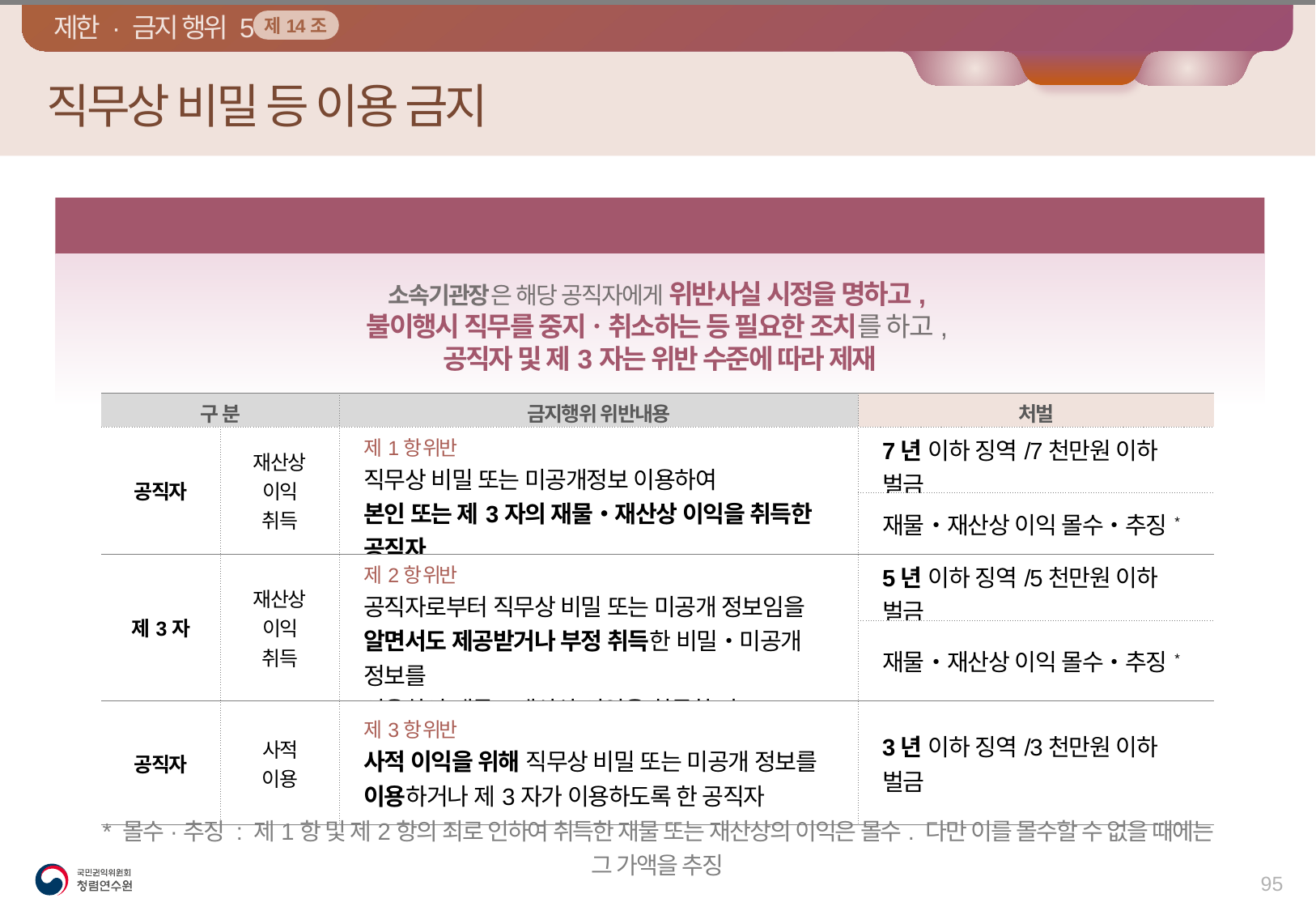

제한 · 금지 행위 5
제14조
개요

조치

예시

직무상 비밀 등 이용 금지
위반시 조치 및 제재 (제21조, 제26조, 제27조)

소속기관장은 해당 공직자에게 위반사실 시정을 명하고,
불이행시 직무를 중지ㆍ취소하는 등 필요한 조치를 하고,
공직자 및 제3자는 위반 수준에 따라 제재
| 구 분 |  | 금지행위 위반내용 | 처벌 |
| --- | --- | --- | --- |
| 공직자 | 재산상 이익 취득 | 제1항 위반 직무상 비밀 또는 미공개정보 이용하여 본인 또는 제3자의 재물‧재산상 이익을 취득한 공직자 | 7년 이하 징역/7천만원 이하 벌금 |
|  |  |  | 재물‧재산상 이익 몰수‧추징\* |
| 제3자 | 재산상 이익 취득 | 제2항 위반 공직자로부터 직무상 비밀 또는 미공개 정보임을 알면서도 제공받거나 부정 취득한 비밀‧미공개 정보를 이용하여 재물‧재산상 이익을 취득한 자 | 5년 이하 징역/5천만원 이하 벌금 |
|  |  |  | 재물‧재산상 이익 몰수‧추징\* |
| 공직자 | 사적 이용 | 제3항 위반 사적 이익을 위해 직무상 비밀 또는 미공개 정보를 이용하거나 제3자가 이용하도록 한 공직자 | 3년 이하 징역/3천만원 이하 벌금 |
* 몰수·추징 : 제1항 및 제2항의 죄로 인하여 취득한 재물 또는 재산상의 이익은 몰수. 다만 이를 몰수할 수 없을 때에는 그 가액을 추징
95